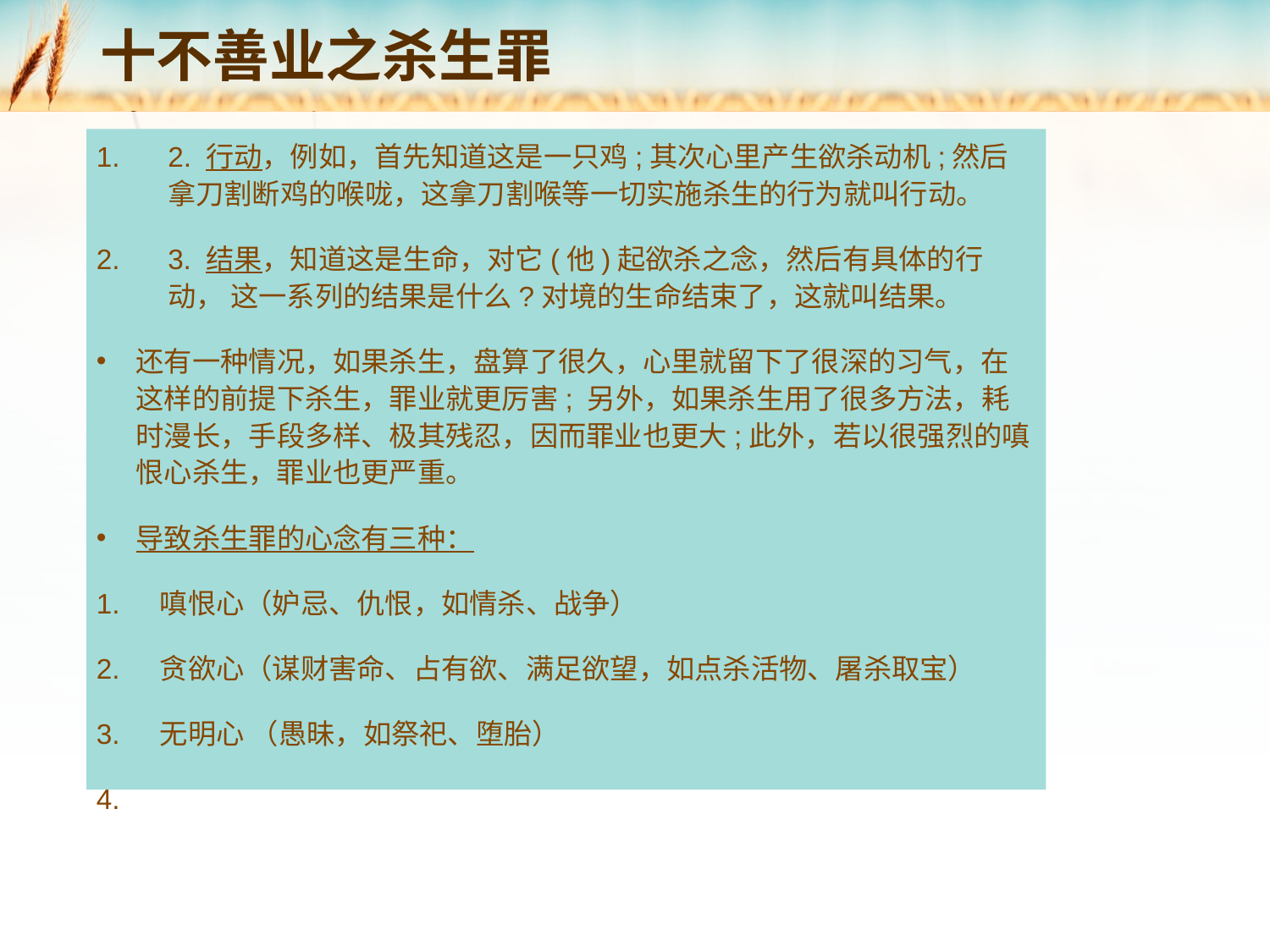

# 十不善业之杀生罪
2. 行动，例如，首先知道这是一只鸡;其次心里产生欲杀动机;然后拿刀割断鸡的喉咙，这拿刀割喉等一切实施杀生的行为就叫行动。
3. 结果，知道这是生命，对它(他)起欲杀之念，然后有具体的行动， 这一系列的结果是什么?对境的生命结束了，这就叫结果。
还有一种情况，如果杀生，盘算了很久，心里就留下了很深的习气，在这样的前提下杀生，罪业就更厉害; 另外，如果杀生用了很多方法，耗时漫长，手段多样、极其残忍，因而罪业也更大;此外，若以很强烈的嗔恨心杀生，罪业也更严重。
导致杀生罪的心念有三种：
嗔恨心（妒忌、仇恨，如情杀、战争）
贪欲心（谋财害命、占有欲、满足欲望，如点杀活物、屠杀取宝）
无明心 （愚昧，如祭祀、堕胎）